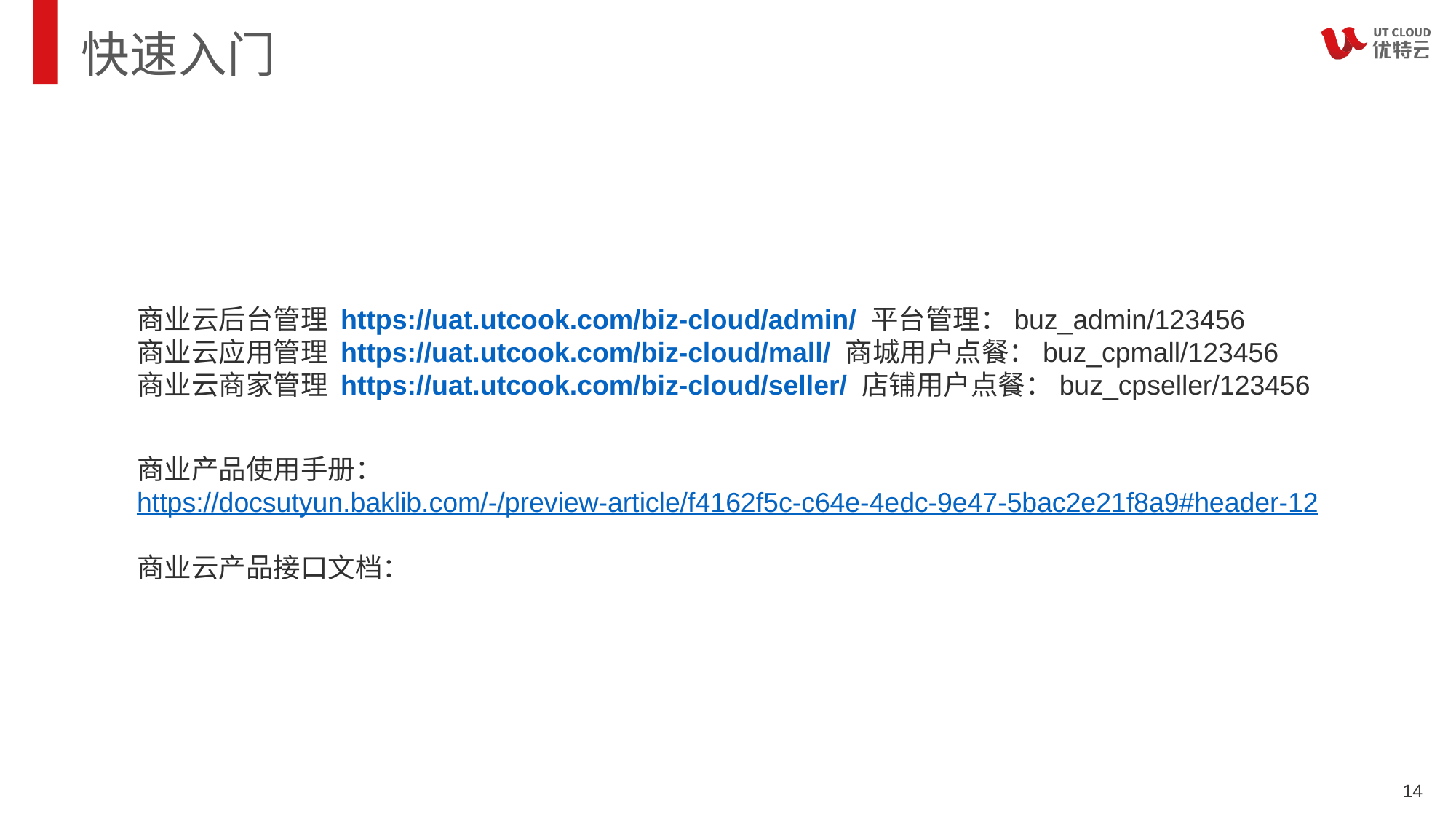

# 快速入门
商业云后台管理 https://uat.utcook.com/biz-cloud/admin/ 平台管理：buz_admin/123456
商业云应用管理 https://uat.utcook.com/biz-cloud/mall/ 商城用户点餐：buz_cpmall/123456
商业云商家管理 https://uat.utcook.com/biz-cloud/seller/ 店铺用户点餐：buz_cpseller/123456
商业产品使用手册：https://docsutyun.baklib.com/-/preview-article/f4162f5c-c64e-4edc-9e47-5bac2e21f8a9#header-12

商业云产品接口文档：
14